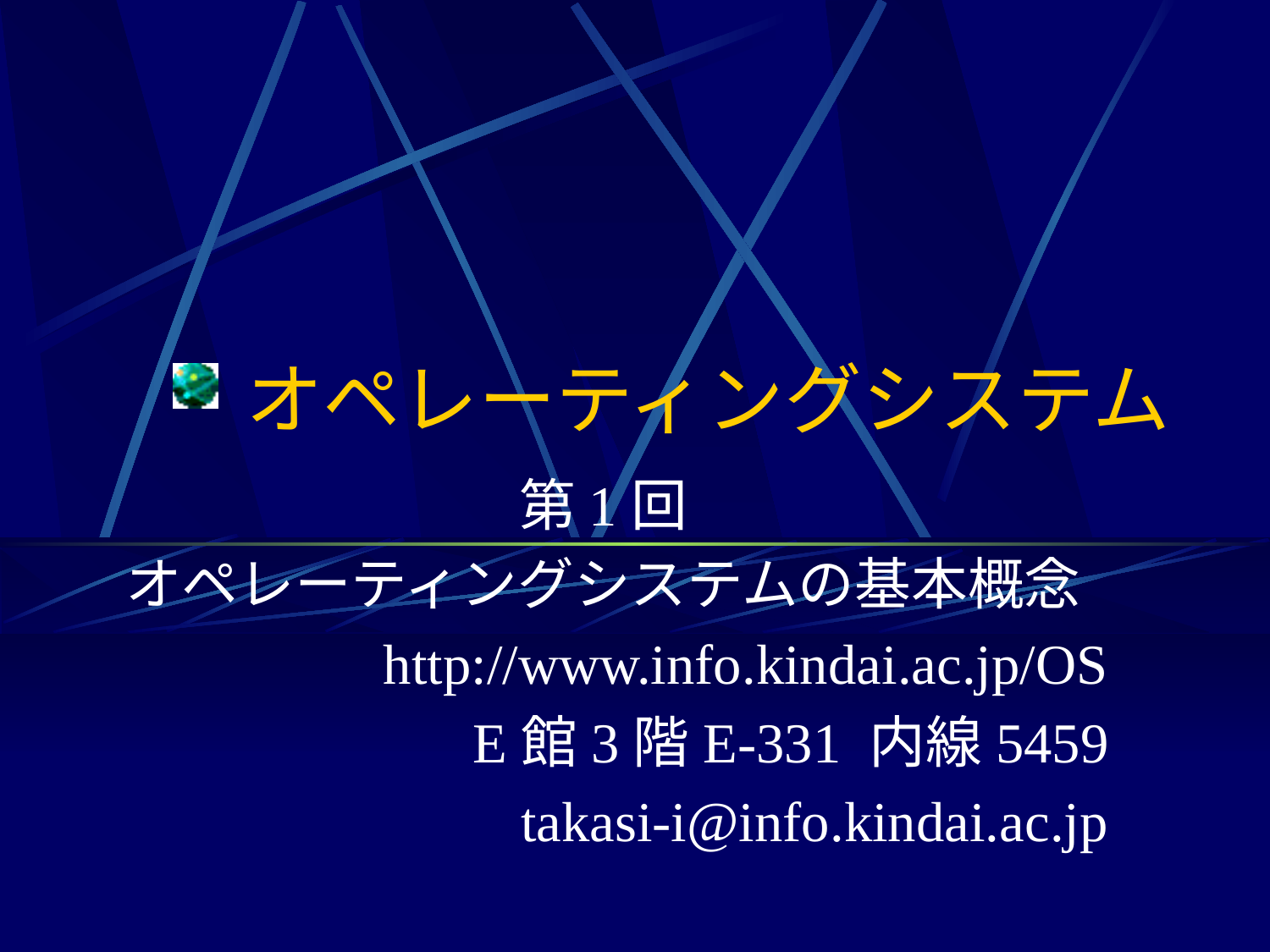

# オペレーティングシステム
第1回
オペレーティングシステムの基本概念
http://www.info.kindai.ac.jp/OS
E館3階E-331 内線5459
takasi-i@info.kindai.ac.jp